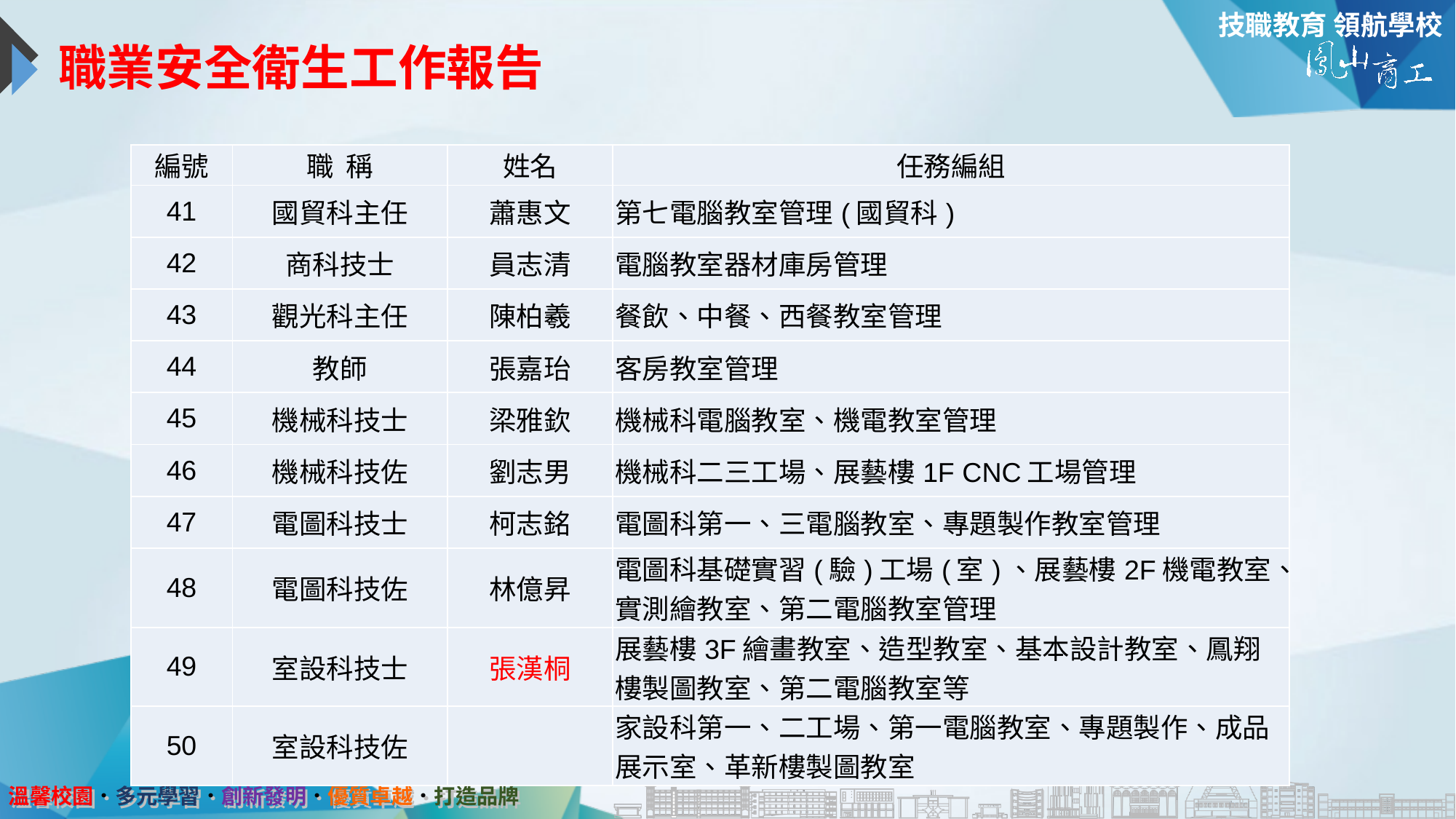

# 職業安全衛生工作報告
| 編號 | 職 稱 | 姓名 | 任務編組 |
| --- | --- | --- | --- |
| 41 | 國貿科主任 | 蕭惠文 | 第七電腦教室管理(國貿科) |
| --- | --- | --- | --- |
| 42 | 商科技士 | 員志清 | 電腦教室器材庫房管理 |
| 43 | 觀光科主任 | 陳柏羲 | 餐飲、中餐、西餐教室管理 |
| 44 | 教師 | 張嘉珆 | 客房教室管理 |
| 45 | 機械科技士 | 梁雅欽 | 機械科電腦教室、機電教室管理 |
| 46 | 機械科技佐 | 劉志男 | 機械科二三工場、展藝樓1F CNC工場管理 |
| 47 | 電圖科技士 | 柯志銘 | 電圖科第一、三電腦教室、專題製作教室管理 |
| 48 | 電圖科技佐 | 林億昇 | 電圖科基礎實習(驗)工場(室)、展藝樓2F機電教室、實測繪教室、第二電腦教室管理 |
| 49 | 室設科技士 | 張漢桐 | 展藝樓3F繪畫教室、造型教室、基本設計教室、鳳翔樓製圖教室、第二電腦教室等 |
| 50 | 室設科技佐 |  | 家設科第一、二工場、第一電腦教室、專題製作、成品展示室、革新樓製圖教室 |